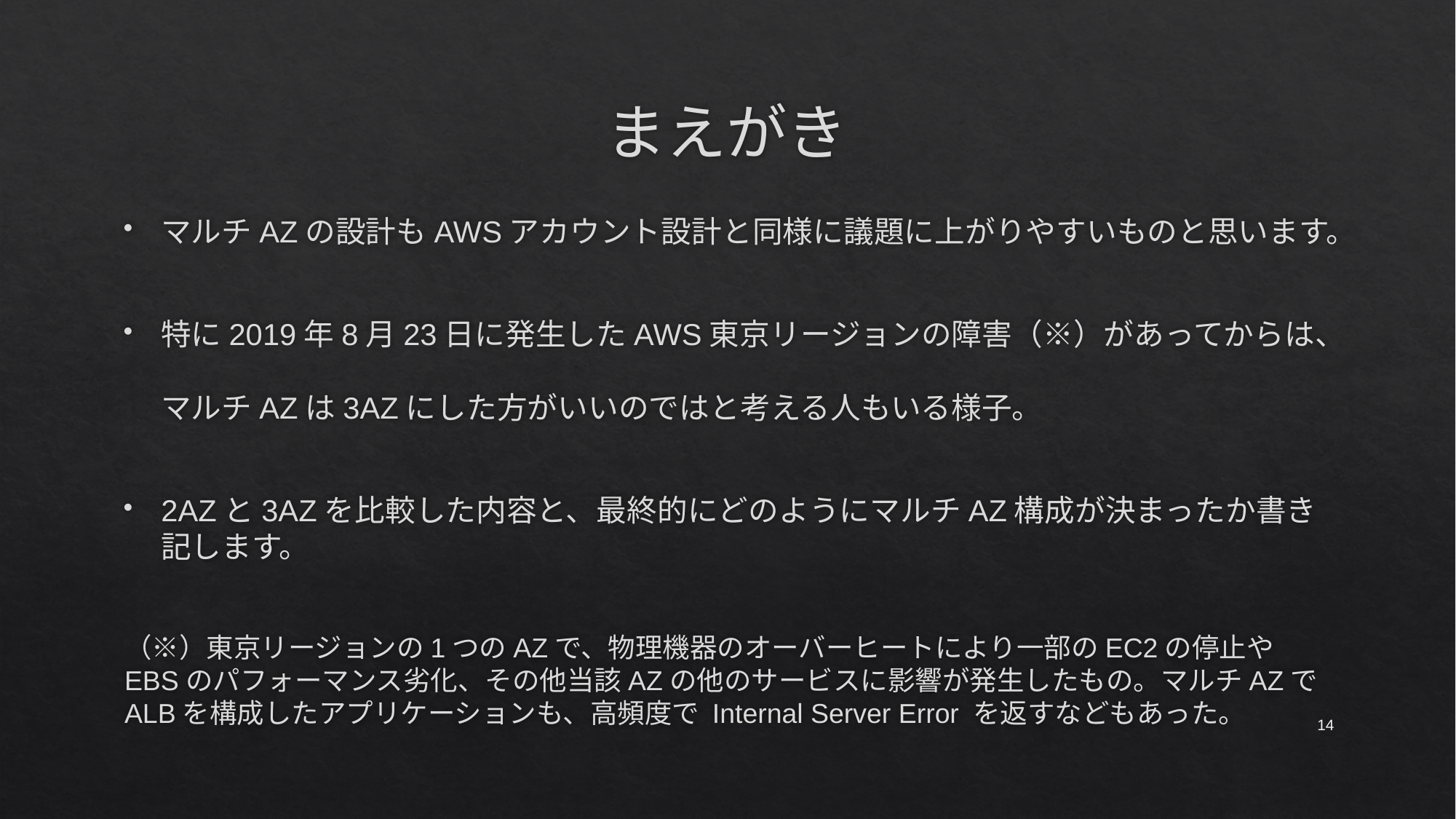

# まえがき
マルチAZの設計もAWSアカウント設計と同様に議題に上がりやすいものと思います。

特に2019年8月23日に発生したAWS東京リージョンの障害（※）があってからは、
マルチAZは3AZにした方がいいのではと考える人もいる様子。

2AZと3AZを比較した内容と、最終的にどのようにマルチAZ構成が決まったか書き記します。

（※）東京リージョンの1つのAZで、物理機器のオーバーヒートにより一部のEC2の停止やEBSのパフォーマンス劣化、その他当該AZの他のサービスに影響が発生したもの。マルチAZでALBを構成したアプリケーションも、高頻度で Internal Server Error を返すなどもあった。
14